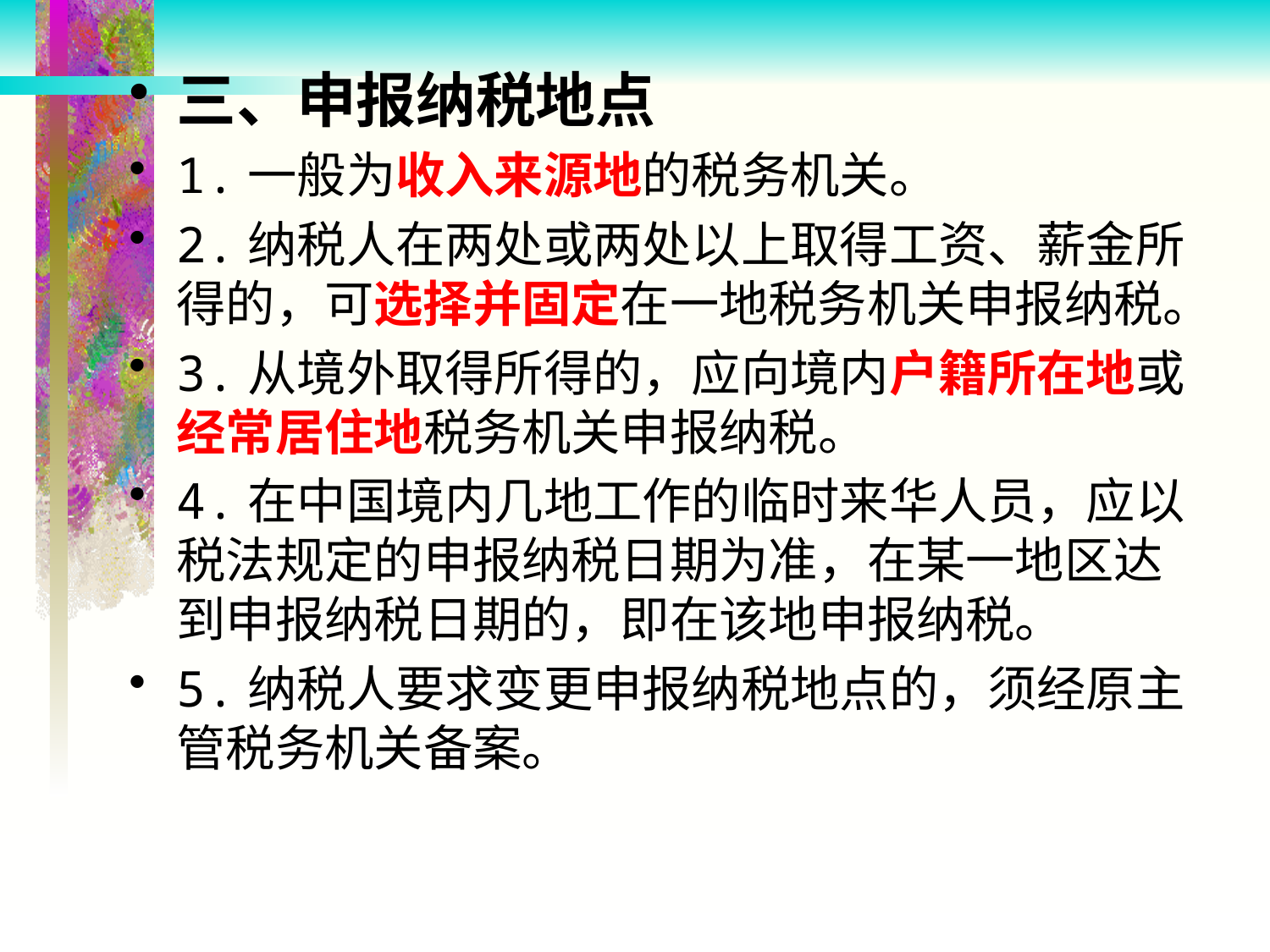

三、申报纳税地点
1.一般为收入来源地的税务机关。
2.纳税人在两处或两处以上取得工资、薪金所得的，可选择并固定在一地税务机关申报纳税。
3.从境外取得所得的，应向境内户籍所在地或经常居住地税务机关申报纳税。
4.在中国境内几地工作的临时来华人员，应以税法规定的申报纳税日期为准，在某一地区达到申报纳税日期的，即在该地申报纳税。
5.纳税人要求变更申报纳税地点的，须经原主管税务机关备案。